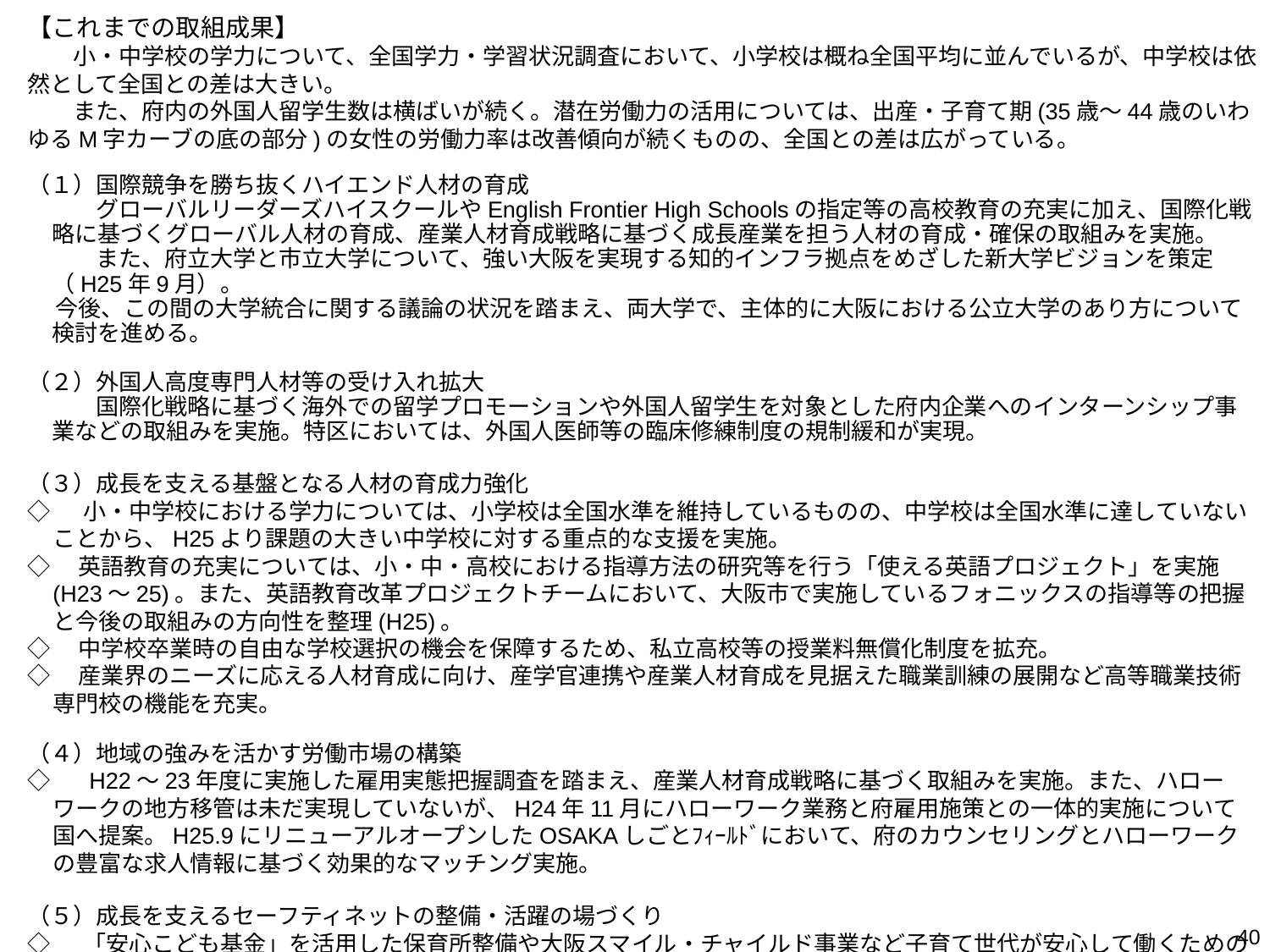

【これまでの取組成果】
　　小・中学校の学力について、全国学力・学習状況調査において、小学校は概ね全国平均に並んでいるが、中学校は依然として全国との差は大きい。
　　また、府内の外国人留学生数は横ばいが続く。潜在労働力の活用については、出産・子育て期(35歳～44歳のいわゆるM字カーブの底の部分)の女性の労働力率は改善傾向が続くものの、全国との差は広がっている。

（１）国際競争を勝ち抜くハイエンド人材の育成
　　　グローバルリーダーズハイスクールやEnglish Frontier High Schoolsの指定等の高校教育の充実に加え、国際化戦略に基づくグローバル人材の育成、産業人材育成戦略に基づく成長産業を担う人材の育成・確保の取組みを実施。
　　　また、府立大学と市立大学について、強い大阪を実現する知的インフラ拠点をめざした新大学ビジョンを策定（H25年9月）。
　 今後、この間の大学統合に関する議論の状況を踏まえ、両大学で、主体的に大阪における公立大学のあり方について検討を進める。

（２）外国人高度専門人材等の受け入れ拡大
　　　国際化戦略に基づく海外での留学プロモーションや外国人留学生を対象とした府内企業へのインターンシップ事業などの取組みを実施。特区においては、外国人医師等の臨床修練制度の規制緩和が実現。

（３）成長を支える基盤となる人材の育成力強化
◇ 　小・中学校における学力については、小学校は全国水準を維持しているものの、中学校は全国水準に達していないことから、H25より課題の大きい中学校に対する重点的な支援を実施。
◇　英語教育の充実については、小・中・高校における指導方法の研究等を行う「使える英語プロジェクト」を実施(H23～25)。また、英語教育改革プロジェクトチームにおいて、大阪市で実施しているフォニックスの指導等の把握と今後の取組みの方向性を整理(H25)。
◇　中学校卒業時の自由な学校選択の機会を保障するため、私立高校等の授業料無償化制度を拡充。
◇　産業界のニーズに応える人材育成に向け、産学官連携や産業人材育成を見据えた職業訓練の展開など高等職業技術専門校の機能を充実。

（４）地域の強みを活かす労働市場の構築
◇　 H22～23年度に実施した雇用実態把握調査を踏まえ、産業人材育成戦略に基づく取組みを実施。また、ハローワークの地方移管は未だ実現していないが、H24年11月にハローワーク業務と府雇用施策との一体的実施について国へ提案。H25.9にリニューアルオープンしたOSAKAしごとﾌｨｰﾙﾄﾞにおいて、府のカウンセリングとハローワークの豊富な求人情報に基づく効果的なマッチング実施。

（５）成長を支えるセーフティネットの整備・活躍の場づくり
◇　 「安心こども基金」を活用した保育所整備や大阪スマイル・チャイルド事業など子育て世代が安心して働くための環境整備事業を実施。
◇　ハローワークと一体的に運営するOSAKAしごとフィールドにおいて、若年者、中高年齢者など、さまざまな人が能力を発揮できる雇用機会の確保に向けた事業を展開。H26.4からは、「働くママ応援コーナー」を設置し、仕事と子育ての両立を支援。
40